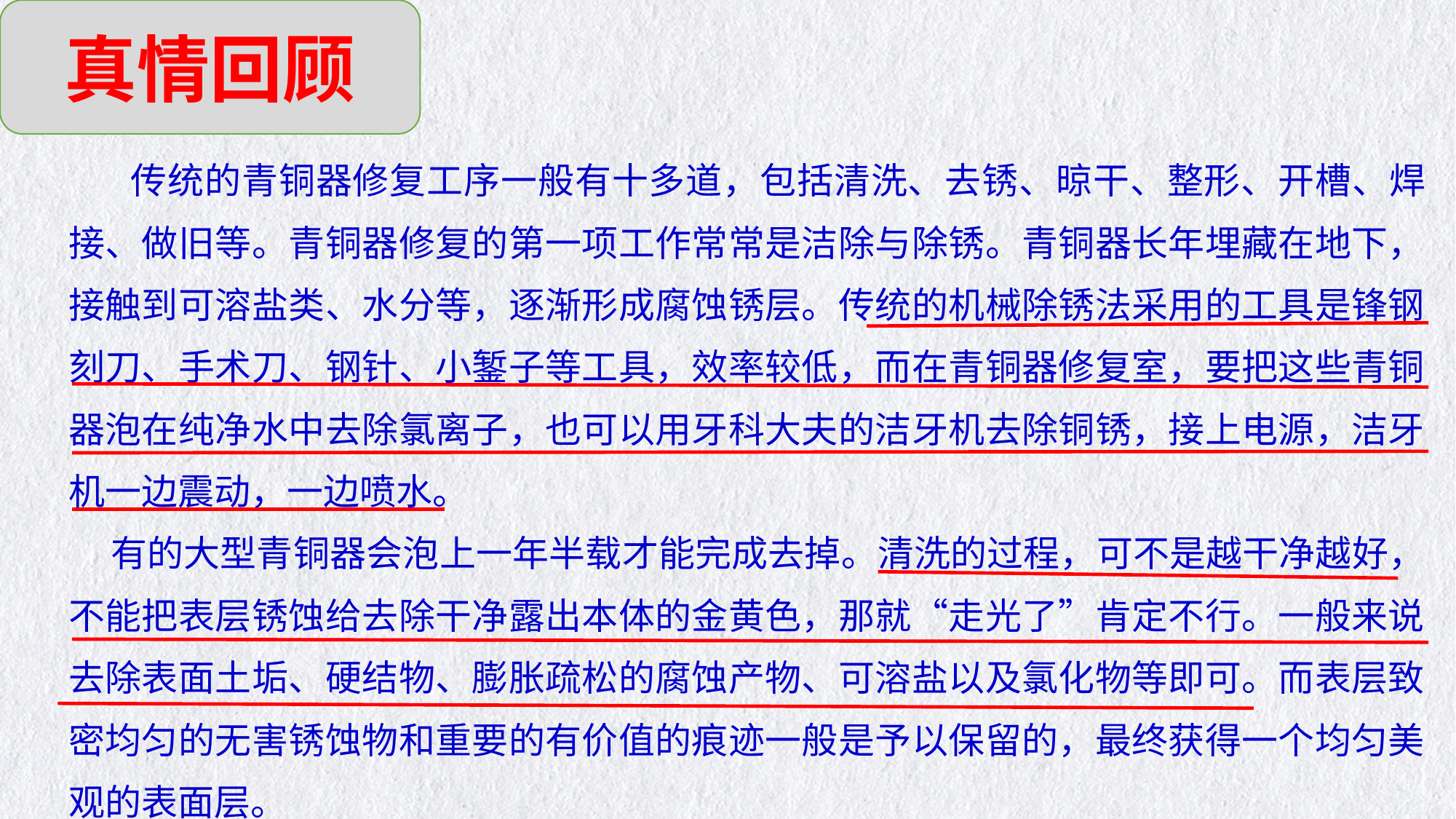

真情回顾
      传统的青铜器修复工序一般有十多道，包括清洗、去锈、晾干、整形、开槽、焊接、做旧等。青铜器修复的第一项工作常常是洁除与除锈。青铜器长年埋藏在地下，接触到可溶盐类、水分等，逐渐形成腐蚀锈层。传统的机械除锈法采用的工具是锋钢刻刀、手术刀、钢针、小錾子等工具，效率较低，而在青铜器修复室，要把这些青铜器泡在纯净水中去除氯离子，也可以用牙科大夫的洁牙机去除铜锈，接上电源，洁牙机一边震动，一边喷水。
    有的大型青铜器会泡上一年半载才能完成去掉。清洗的过程，可不是越干净越好，不能把表层锈蚀给去除干净露出本体的金黄色，那就“走光了”肯定不行。一般来说去除表面土垢、硬结物、膨胀疏松的腐蚀产物、可溶盐以及氯化物等即可。而表层致密均匀的无害锈蚀物和重要的有价值的痕迹一般是予以保留的，最终获得一个均匀美观的表面层。